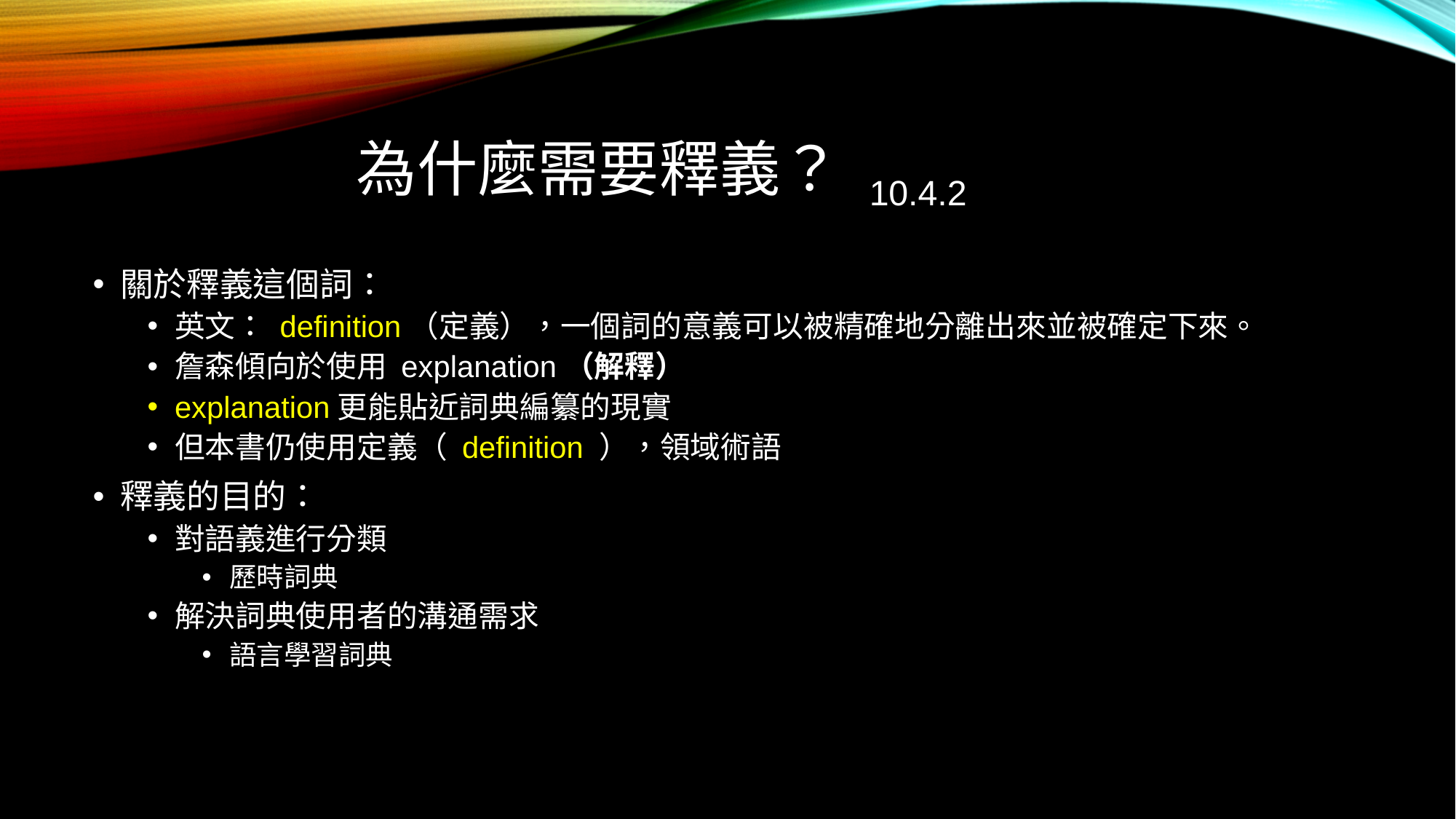

# 為什麼需要釋義？ 10.4.2
關於釋義這個詞：
英文： definition（定義），一個詞的意義可以被精確地分離出來並被確定下來。
詹森傾向於使用 explanation（解釋）
explanation更能貼近詞典編纂的現實
但本書仍使用定義（ definition ），領域術語
釋義的目的：
對語義進行分類
歷時詞典
解決詞典使用者的溝通需求
語言學習詞典